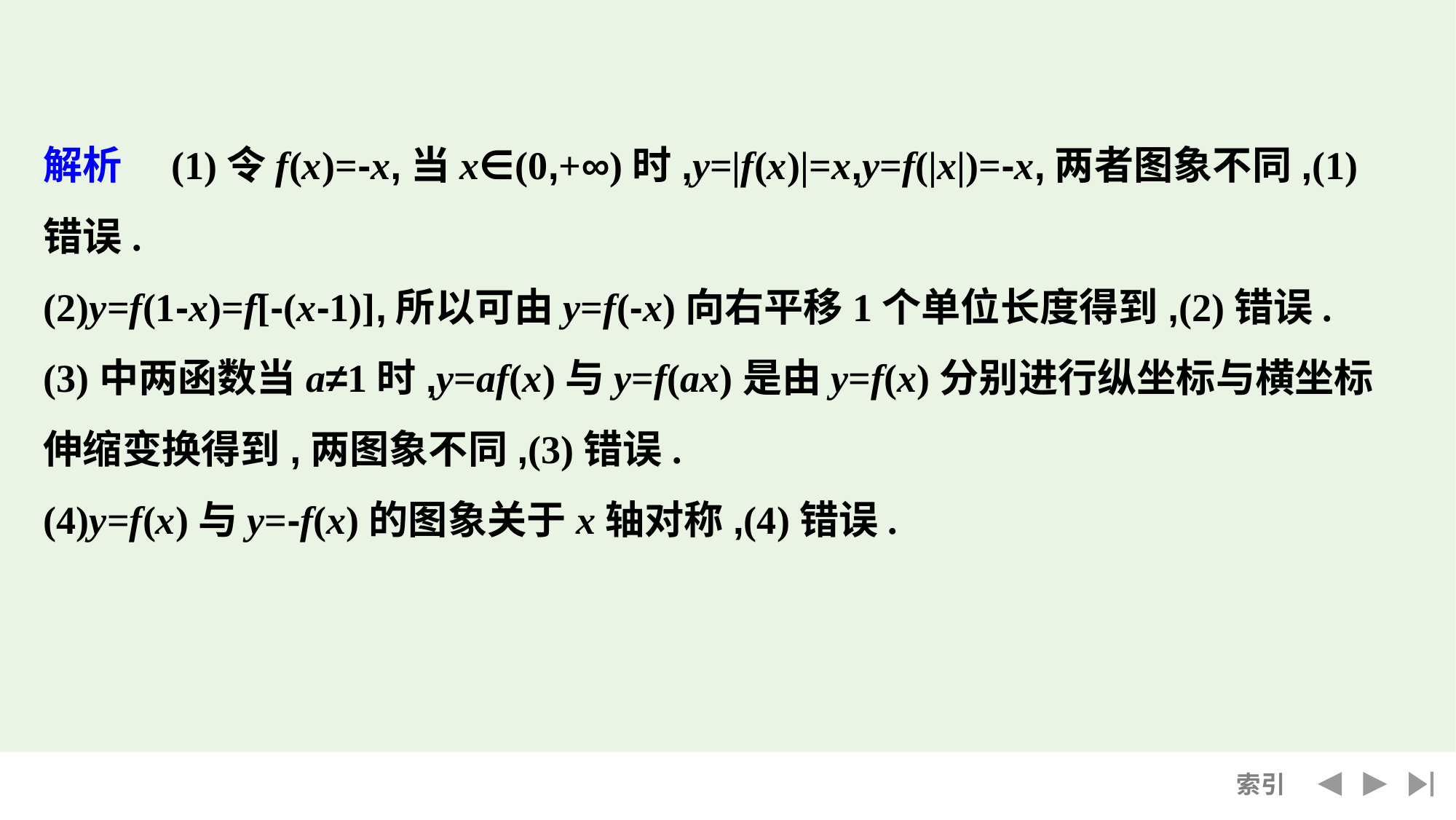

解析　(1)令f(x)=-x,当x∈(0,+∞)时,y=|f(x)|=x,y=f(|x|)=-x,两者图象不同,(1)错误.
(2)y=f(1-x)=f[-(x-1)],所以可由y=f(-x)向右平移1个单位长度得到,(2)错误.
(3)中两函数当a≠1时,y=af(x)与y=f(ax)是由y=f(x)分别进行纵坐标与横坐标伸缩变换得到,两图象不同,(3)错误.
(4)y=f(x)与y=-f(x)的图象关于x轴对称,(4)错误.